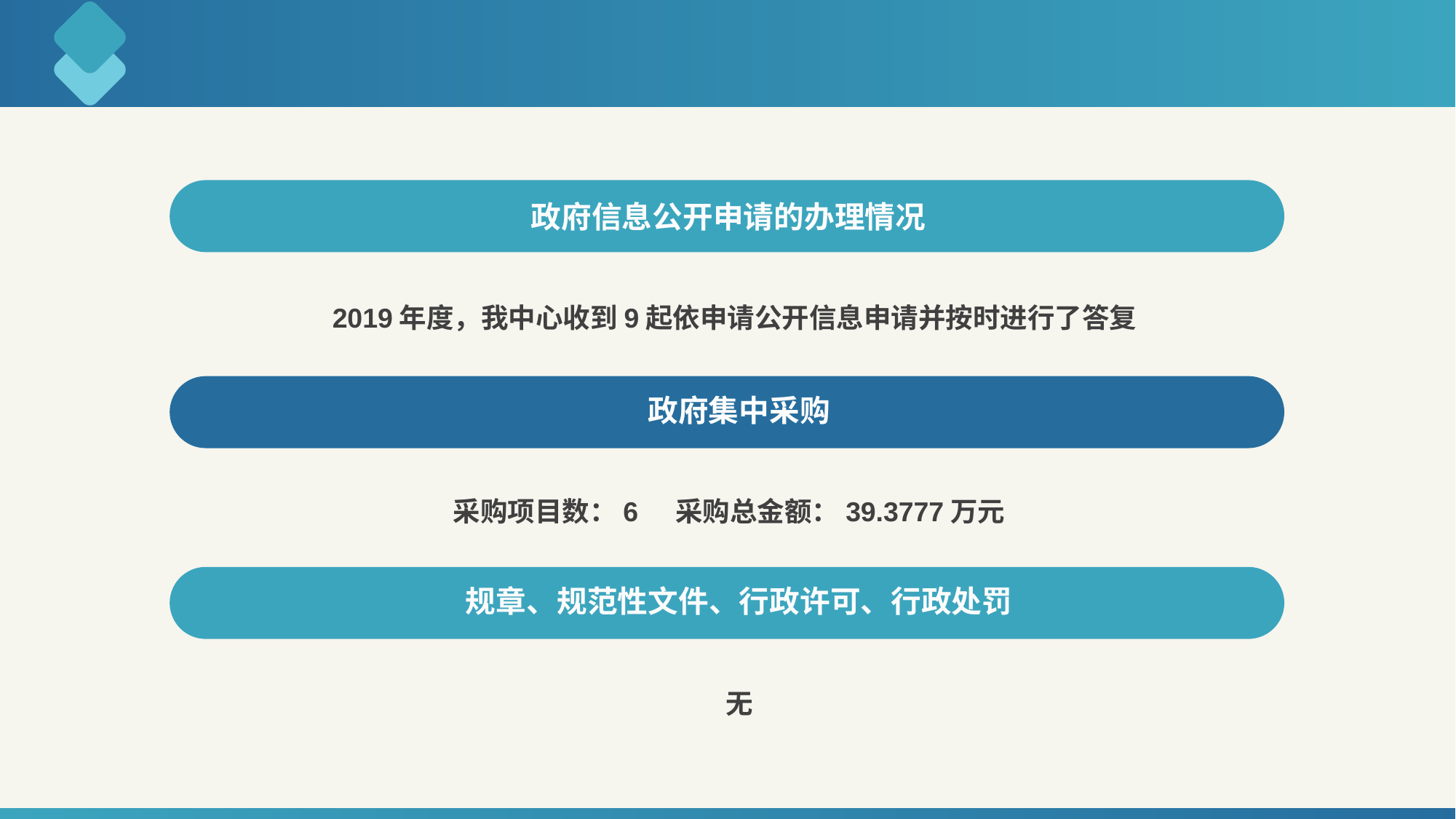

政府信息公开申请的办理情况
2019年度，我中心收到9起依申请公开信息申请并按时进行了答复

政府集中采购
采购项目数：6    采购总金额：39.3777万元

规章、规范性文件、行政许可、行政处罚
无